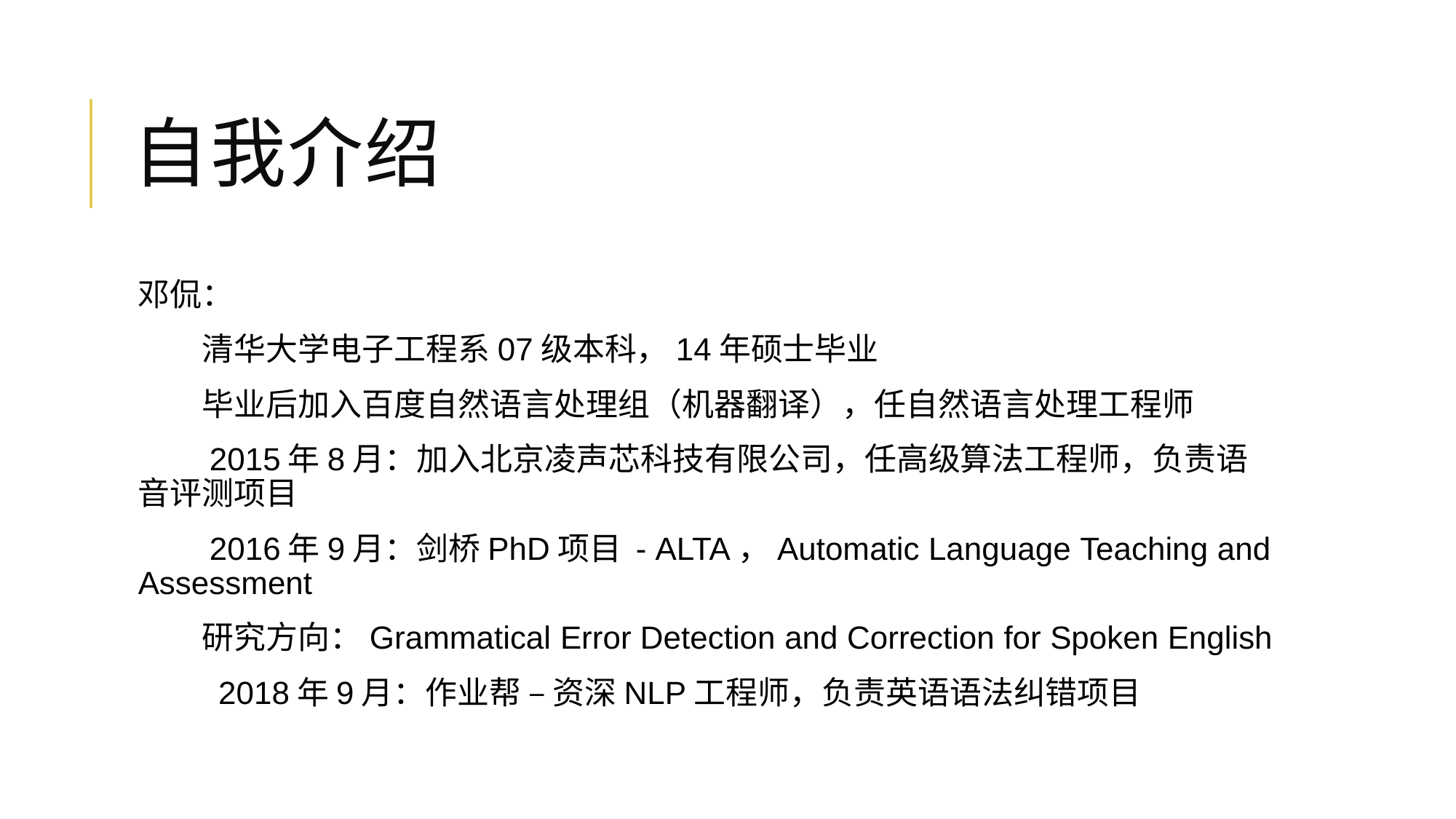

# 自我介绍
邓侃：
        清华大学电子工程系07级本科，14年硕士毕业
        毕业后加入百度自然语言处理组（机器翻译），任自然语言处理工程师
        2015年8月：加入北京凌声芯科技有限公司，任高级算法工程师，负责语音评测项目
        2016年9月：剑桥PhD项目 - ALTA，Automatic Language Teaching and Assessment
        研究方向：Grammatical Error Detection and Correction for Spoken English
         2018年9月：作业帮 – 资深NLP工程师，负责英语语法纠错项目